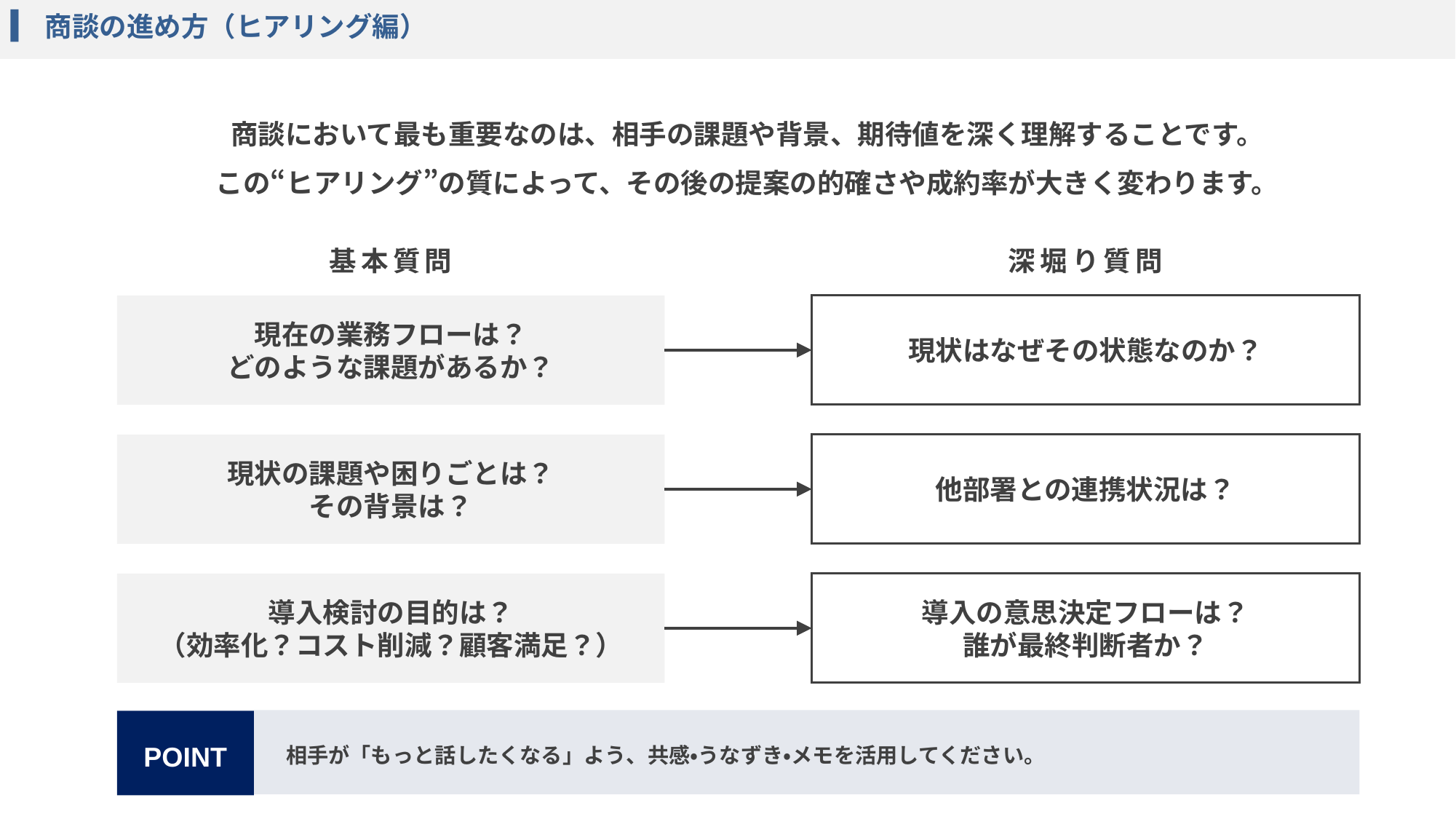

商談の進め方（ヒアリング編）
商談において最も重要なのは、相手の課題や背景、期待値を深く理解することです。
この“ヒアリング”の質によって、その後の提案の的確さや成約率が大きく変わります。
基本質問
深堀り質問
現在の業務フローは？
どのような課題があるか？
現状はなぜその状態なのか？
現状の課題や困りごとは？
その背景は？
他部署との連携状況は？
導入検討の目的は？
（効率化？コスト削減？顧客満足？）
導入の意思決定フローは？
誰が最終判断者か？
相手が「もっと話したくなる」よう、共感・うなずき・メモを活用してください。
POINT